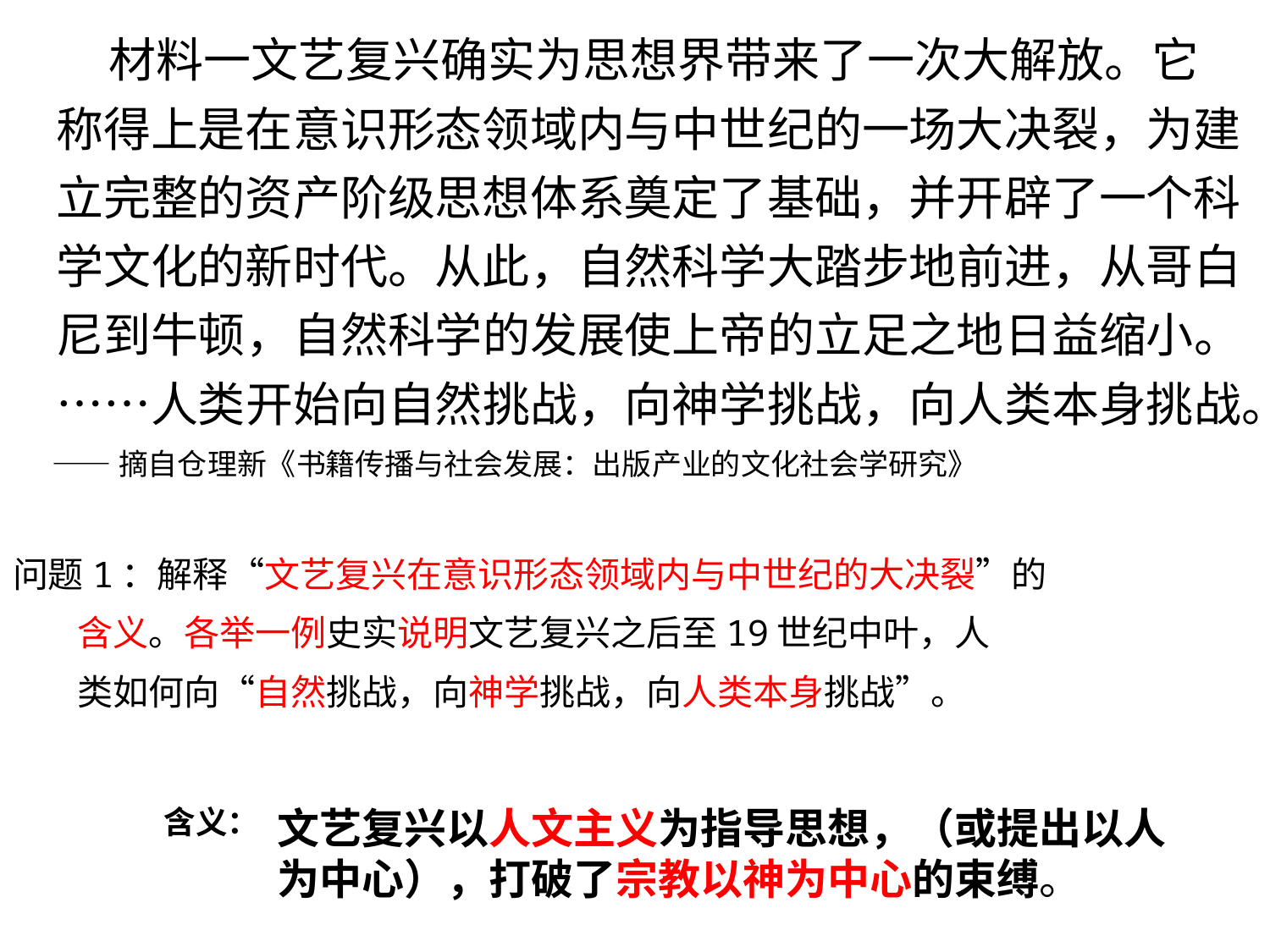

材料一文艺复兴确实为思想界带来了一次大解放。它称得上是在意识形态领域内与中世纪的一场大决裂，为建立完整的资产阶级思想体系奠定了基础，并开辟了一个科学文化的新时代。从此，自然科学大踏步地前进，从哥白尼到牛顿，自然科学的发展使上帝的立足之地日益缩小。……人类开始向自然挑战，向神学挑战，向人类本身挑战。
      ——摘自仓理新《书籍传播与社会发展：出版产业的文化社会学研究》

问题1：解释“文艺复兴在意识形态领域内与中世纪的大决裂”的
       含义。各举一例史实说明文艺复兴之后至19世纪中叶，人
       类如何向“自然挑战，向神学挑战，向人类本身挑战”。
含义：
文艺复兴以人文主义为指导思想，（或提出以人为中心），打破了宗教以神为中心的束缚。